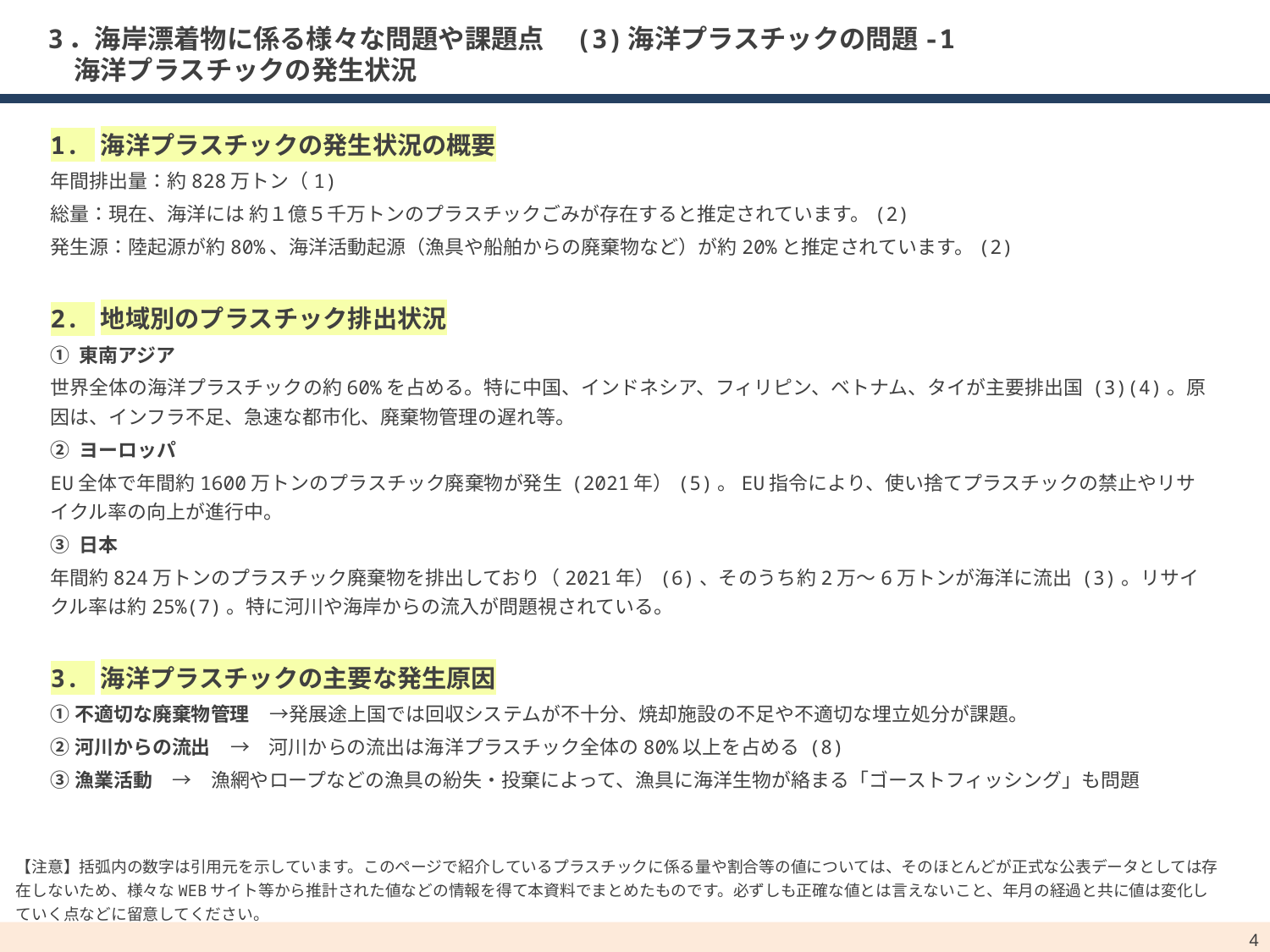

# 3．海岸漂着物に係る様々な問題や課題点　(3)海洋プラスチックの問題-1 　海洋プラスチックの発生状況
1. 海洋プラスチックの発生状況の概要
年間排出量：約828万トン（1)
総量：現在、海洋には 約１億５千万トンのプラスチックごみが存在すると推定されています。(2)
発生源：陸起源が約80%、海洋活動起源（漁具や船舶からの廃棄物など）が約20%と推定されています。(2)

2. 地域別のプラスチック排出状況
① 東南アジア
世界全体の海洋プラスチックの約60%を占める。特に中国、インドネシア、フィリピン、ベトナム、タイが主要排出国 (3)(4)。原因は、インフラ不足、急速な都市化、廃棄物管理の遅れ等。
② ヨーロッパ
EU全体で年間約1600万トンのプラスチック廃棄物が発生 (2021年）(5)。EU指令により、使い捨てプラスチックの禁止やリサイクル率の向上が進行中。
③ 日本
年間約824万トンのプラスチック廃棄物を排出しており（2021年）(6)、そのうち約2万～6万トンが海洋に流出 (3)。リサイクル率は約25%(7)。特に河川や海岸からの流入が問題視されている。

3. 海洋プラスチックの主要な発生原因
①不適切な廃棄物管理　→発展途上国では回収システムが不十分、焼却施設の不足や不適切な埋立処分が課題。
②河川からの流出　→　河川からの流出は海洋プラスチック全体の80%以上を占める (8)
③漁業活動　→　漁網やロープなどの漁具の紛失・投棄によって、漁具に海洋生物が絡まる「ゴーストフィッシング」も問題
【注意】括弧内の数字は引用元を示しています。このページで紹介しているプラスチックに係る量や割合等の値については、そのほとんどが正式な公表データとしては存在しないため、様々なWEBサイト等から推計された値などの情報を得て本資料でまとめたものです。必ずしも正確な値とは言えないこと、年月の経過と共に値は変化していく点などに留意してください。